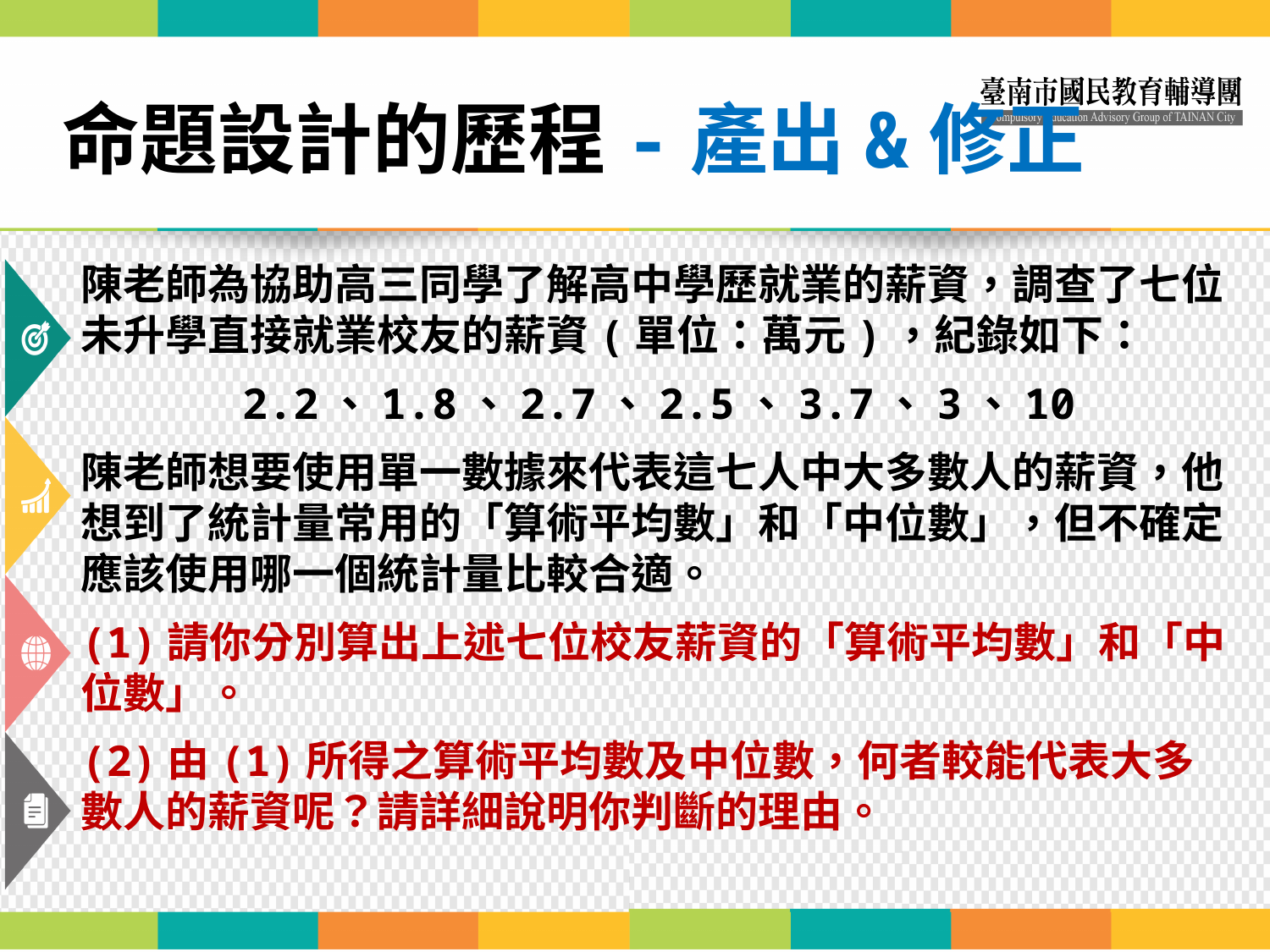

# 命題設計的歷程-產出&修正
陳老師為協助高三同學了解高中學歷就業的薪資，調查了七位未升學直接就業校友的薪資(單位：萬元)，紀錄如下：
2.2、1.8、2.7、2.5、3.7、3、10
陳老師想要使用單一數據來代表這七人中大多數人的薪資，他想到了統計量常用的「算術平均數」和「中位數」，但不確定應該使用哪一個統計量比較合適。
(1)請你分別算出上述七位校友薪資的「算術平均數」和「中位數」。
(2)由(1)所得之算術平均數及中位數，何者較能代表大多數人的薪資呢？請詳細說明你判斷的理由。